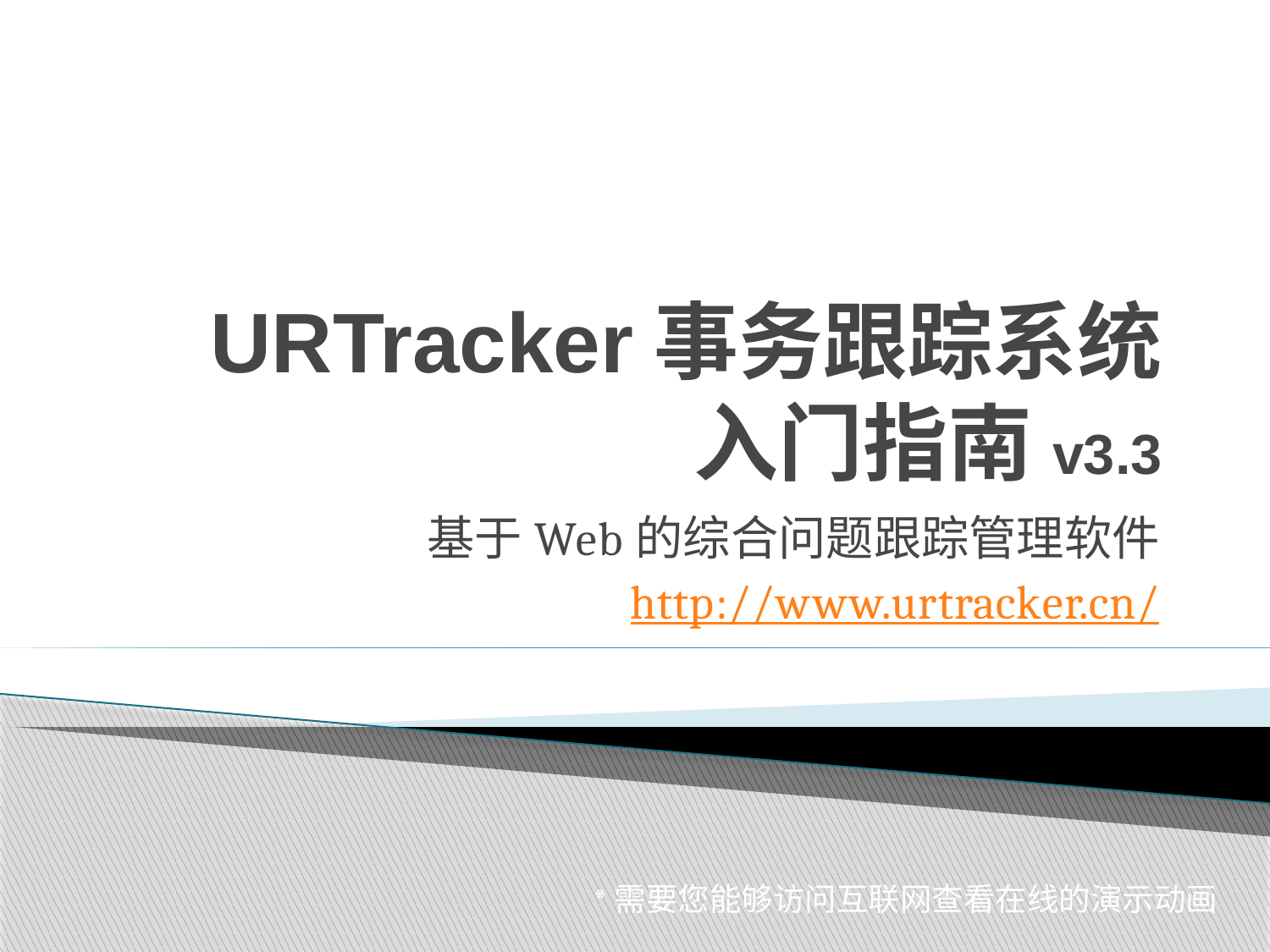

# URTracker事务跟踪系统 入门指南v3.3
基于Web的综合问题跟踪管理软件
http://www.urtracker.cn/
*需要您能够访问互联网查看在线的演示动画